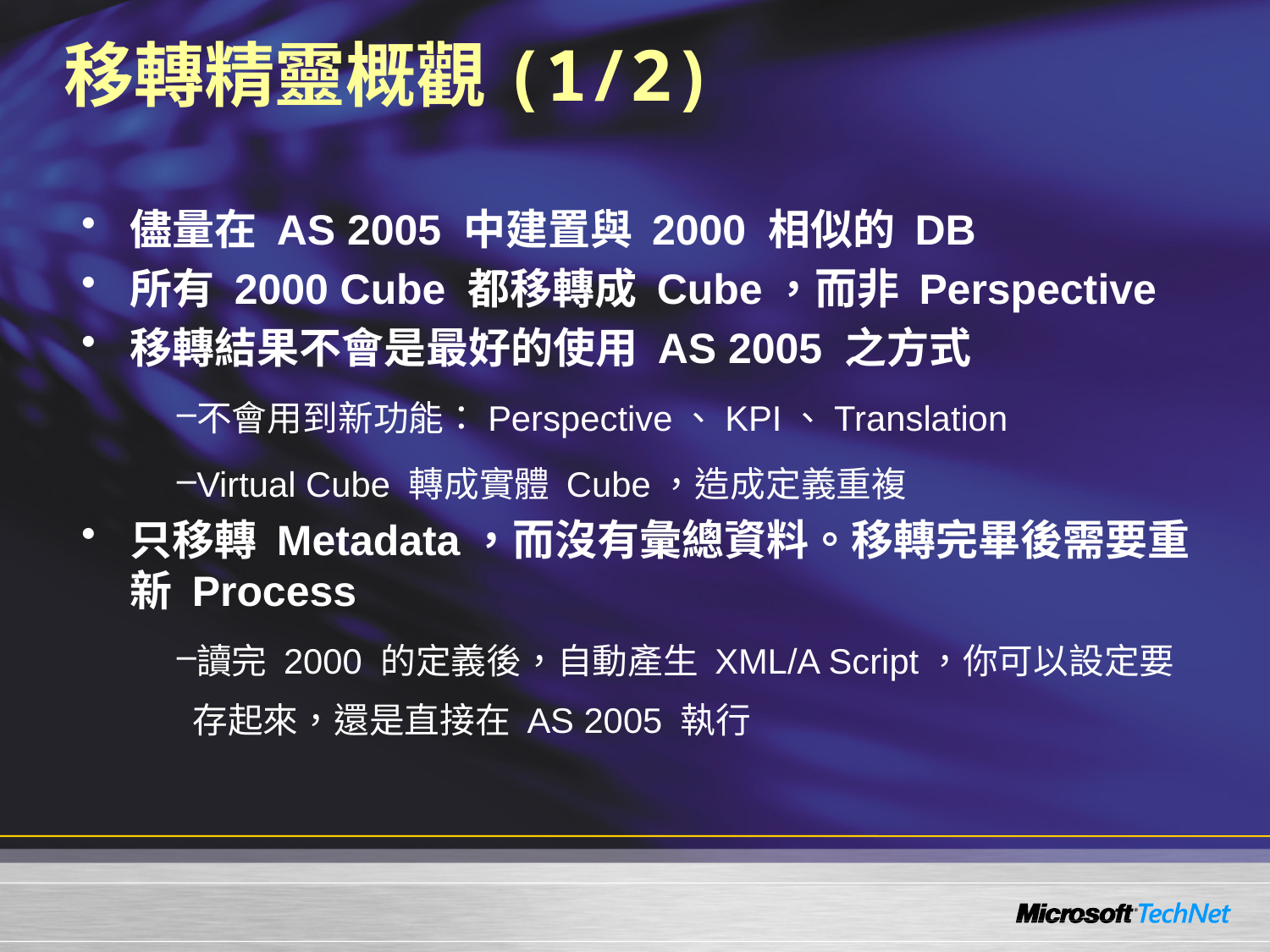

# 移轉精靈概觀(1/2)
儘量在 AS 2005 中建置與 2000 相似的 DB
所有 2000 Cube 都移轉成 Cube，而非 Perspective
移轉結果不會是最好的使用 AS 2005 之方式
不會用到新功能：Perspective、KPI、Translation
Virtual Cube 轉成實體 Cube，造成定義重複
只移轉 Metadata，而沒有彙總資料。移轉完畢後需要重新 Process
讀完 2000 的定義後，自動產生 XML/A Script，你可以設定要存起來，還是直接在 AS 2005 執行